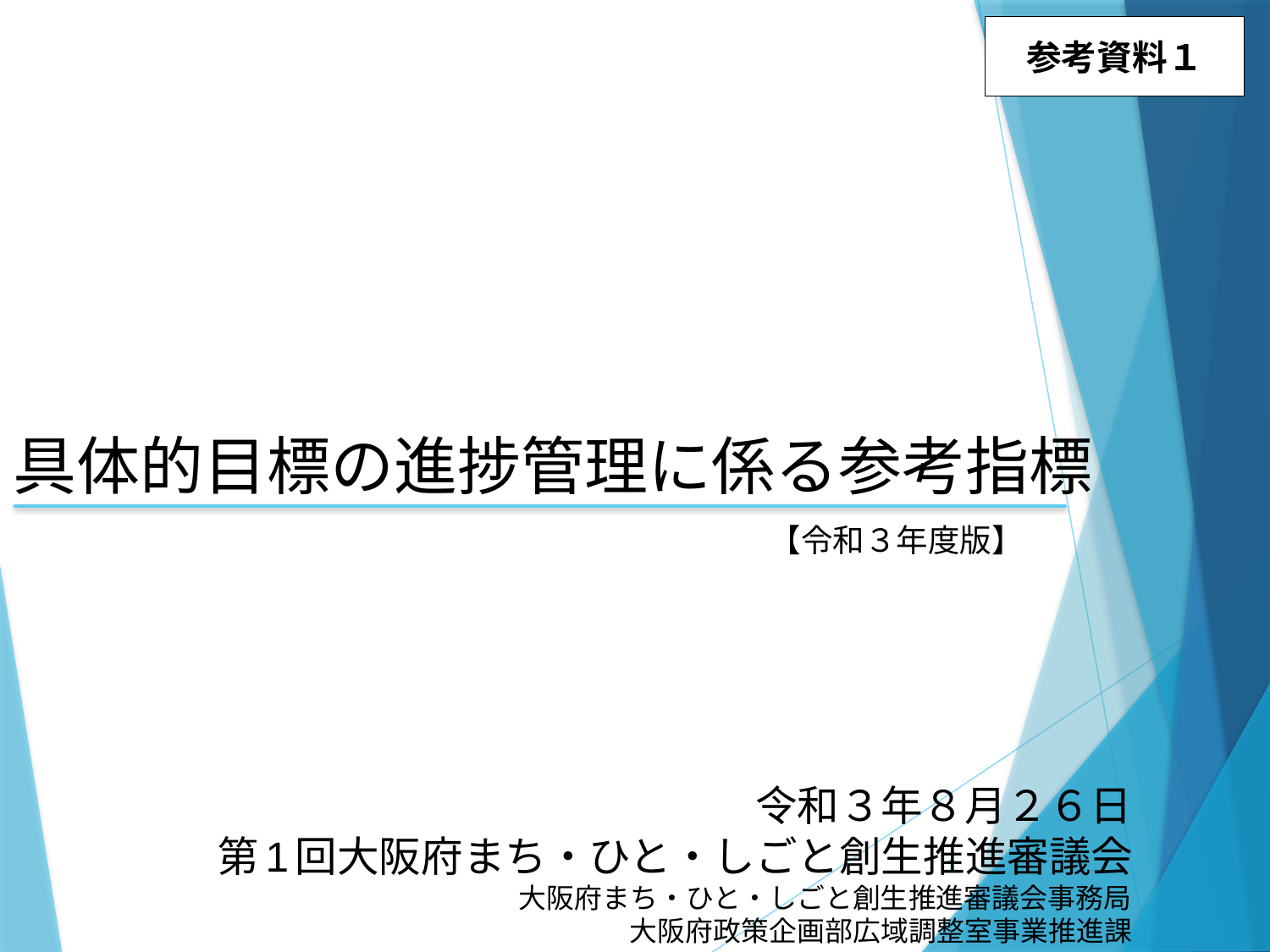

参考資料１
# 具体的目標の進捗管理に係る参考指標
【令和３年度版】
令和３年８月２６日
第1回大阪府まち・ひと・しごと創生推進審議会
大阪府まち・ひと・しごと創生推進審議会事務局
大阪府政策企画部広域調整室事業推進課
1